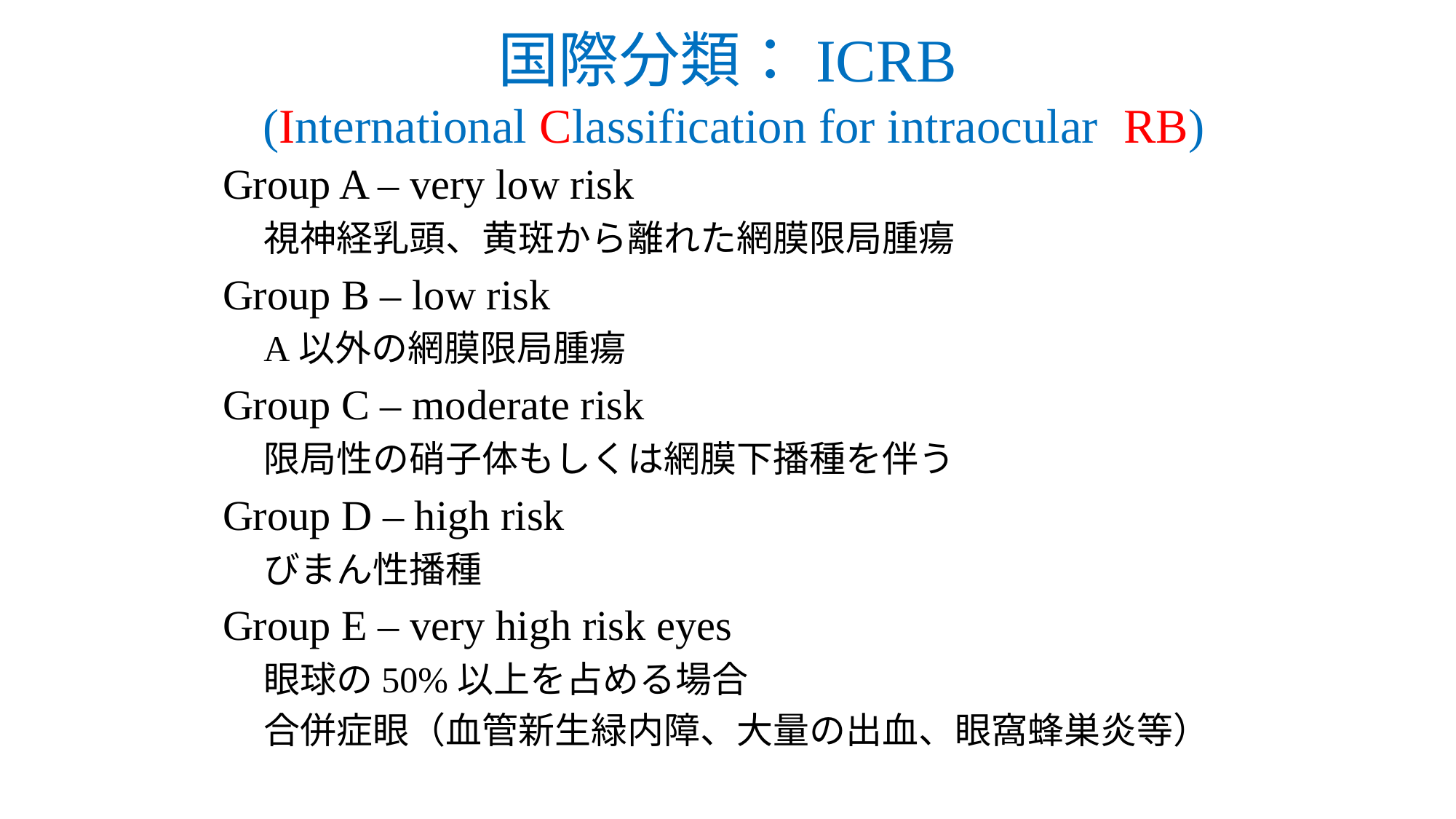

# 国際分類：ICRB (International Classification for intraocular  RB)
Group A – very low risk
	視神経乳頭、黄斑から離れた網膜限局腫瘍
Group B – low risk
	A以外の網膜限局腫瘍
Group C – moderate risk
	限局性の硝子体もしくは網膜下播種を伴う
Group D – high risk
	びまん性播種
Group E – very high risk eyes
	眼球の50%以上を占める場合
	合併症眼（血管新生緑内障、大量の出血、眼窩蜂巣炎等）